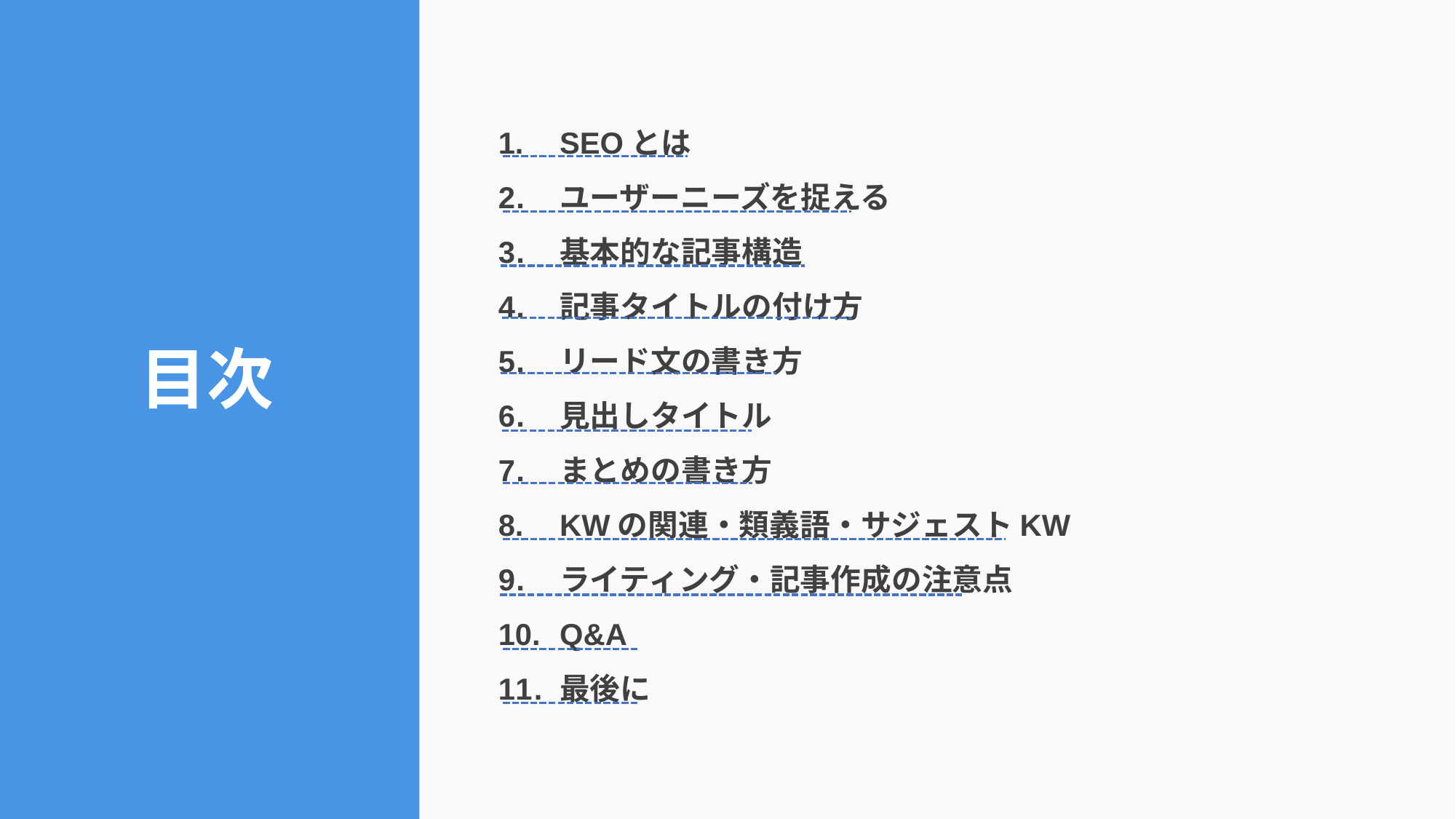

SEOとは
ユーザーニーズを捉える
基本的な記事構造
記事タイトルの付け方
リード文の書き方
見出しタイトル
まとめの書き方
KWの関連・類義語・サジェストKW
ライティング・記事作成の注意点
Q&A
最後に
目次